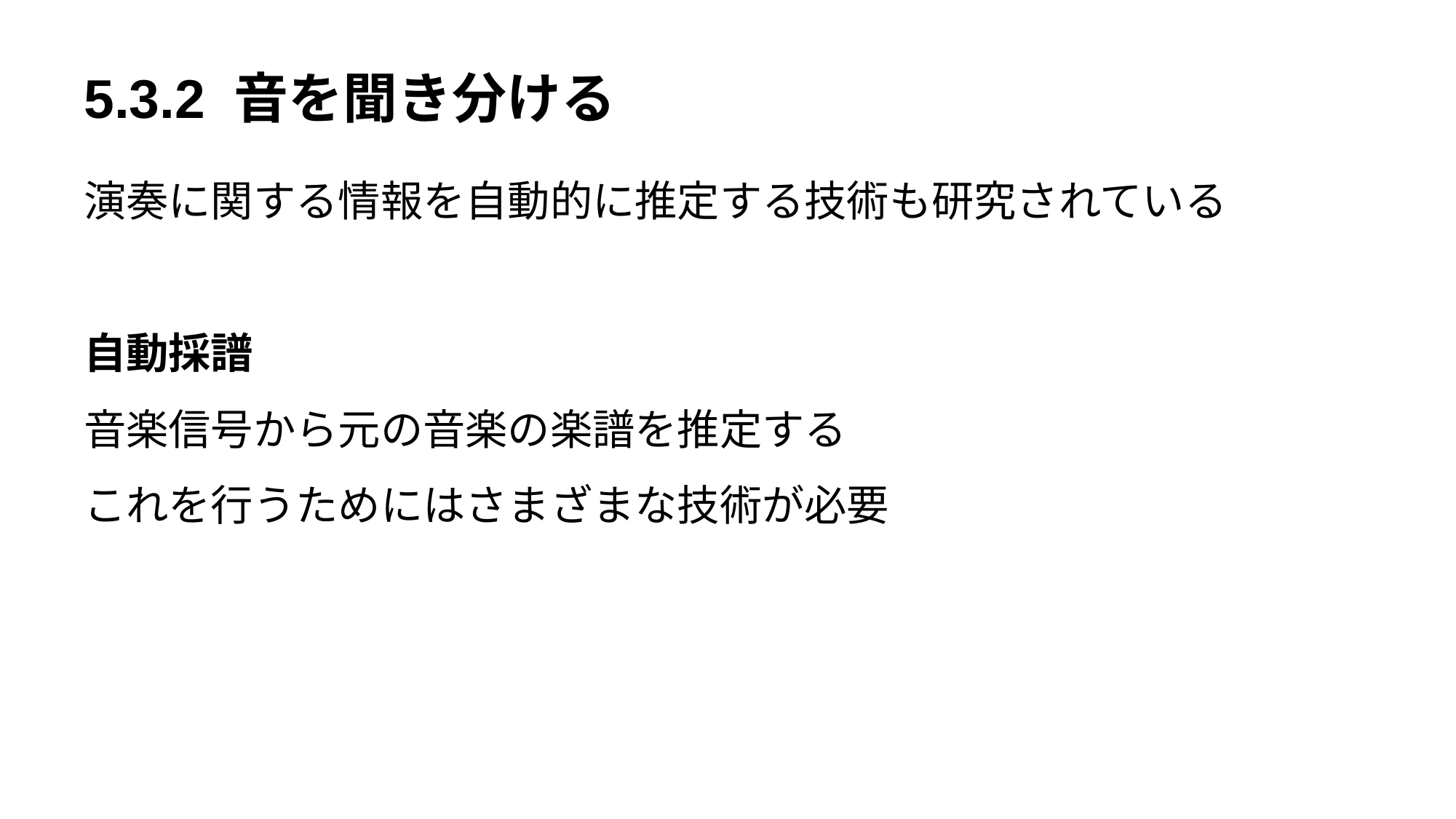

# 5.3.2 音を聞き分ける
演奏に関する情報を自動的に推定する技術も研究されている

自動採譜
音楽信号から元の音楽の楽譜を推定する
これを行うためにはさまざまな技術が必要